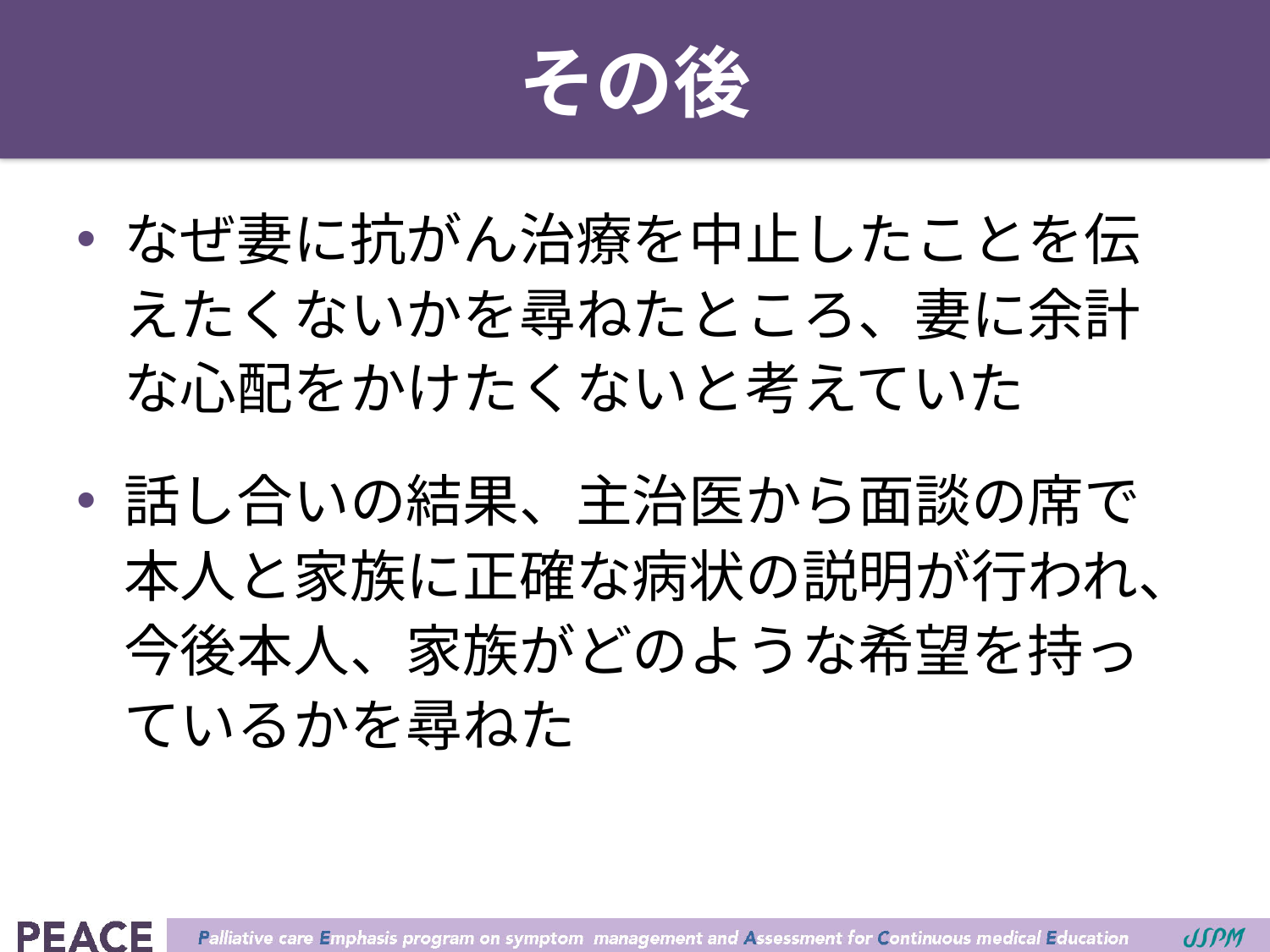

# その後
なぜ妻に抗がん治療を中止したことを伝えたくないかを尋ねたところ、妻に余計な心配をかけたくないと考えていた

話し合いの結果、主治医から面談の席で本人と家族に正確な病状の説明が行われ、今後本人、家族がどのような希望を持っているかを尋ねた